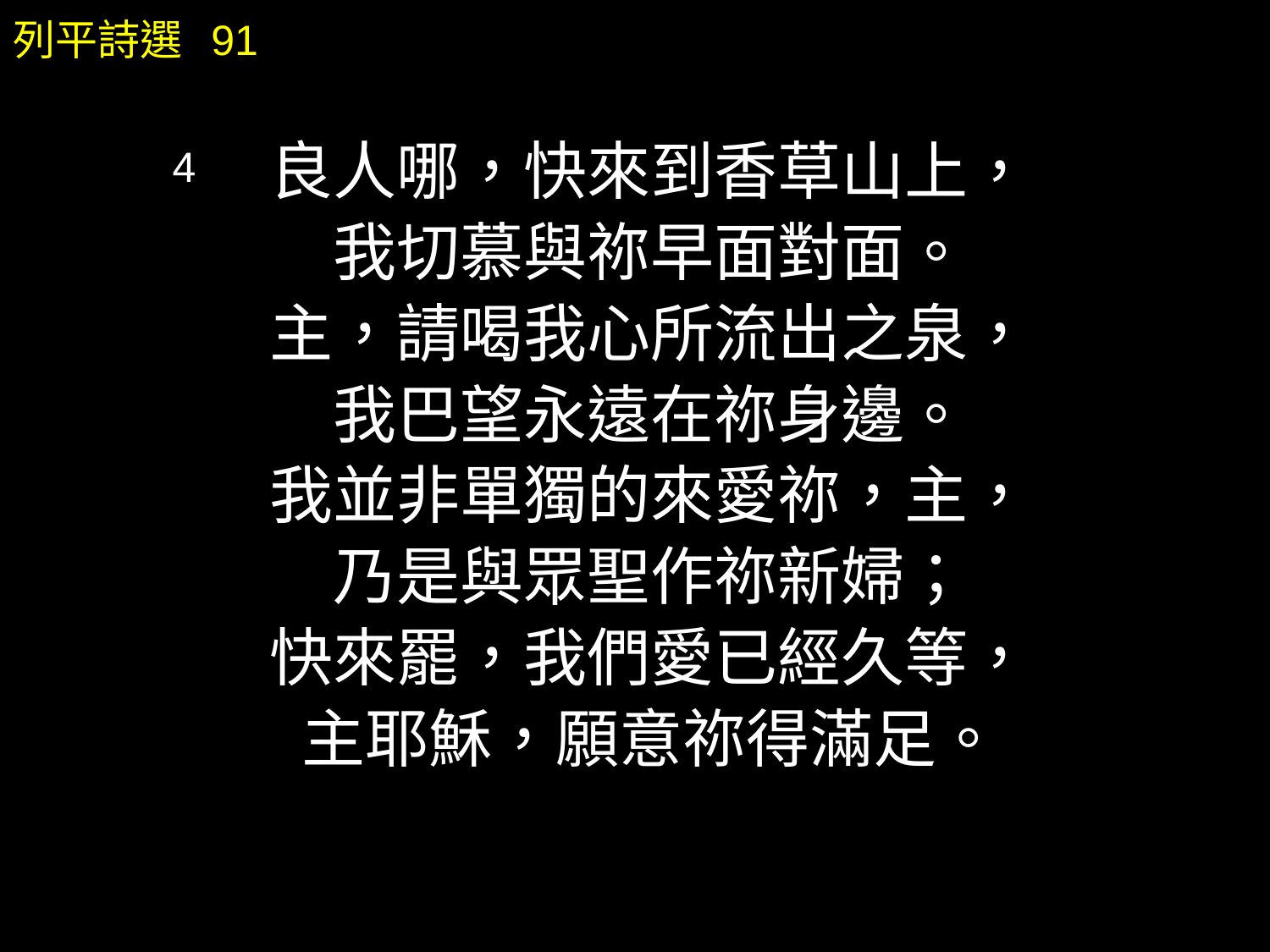

良人哪，快來到香草山上，
我切慕與祢早面對面。
主，請喝我心所流出之泉，
我巴望永遠在祢身邊。
我並非單獨的來愛祢，主，
乃是與眾聖作祢新婦；
快來罷，我們愛已經久等，
主耶穌，願意祢得滿足。
列平詩選  91
4